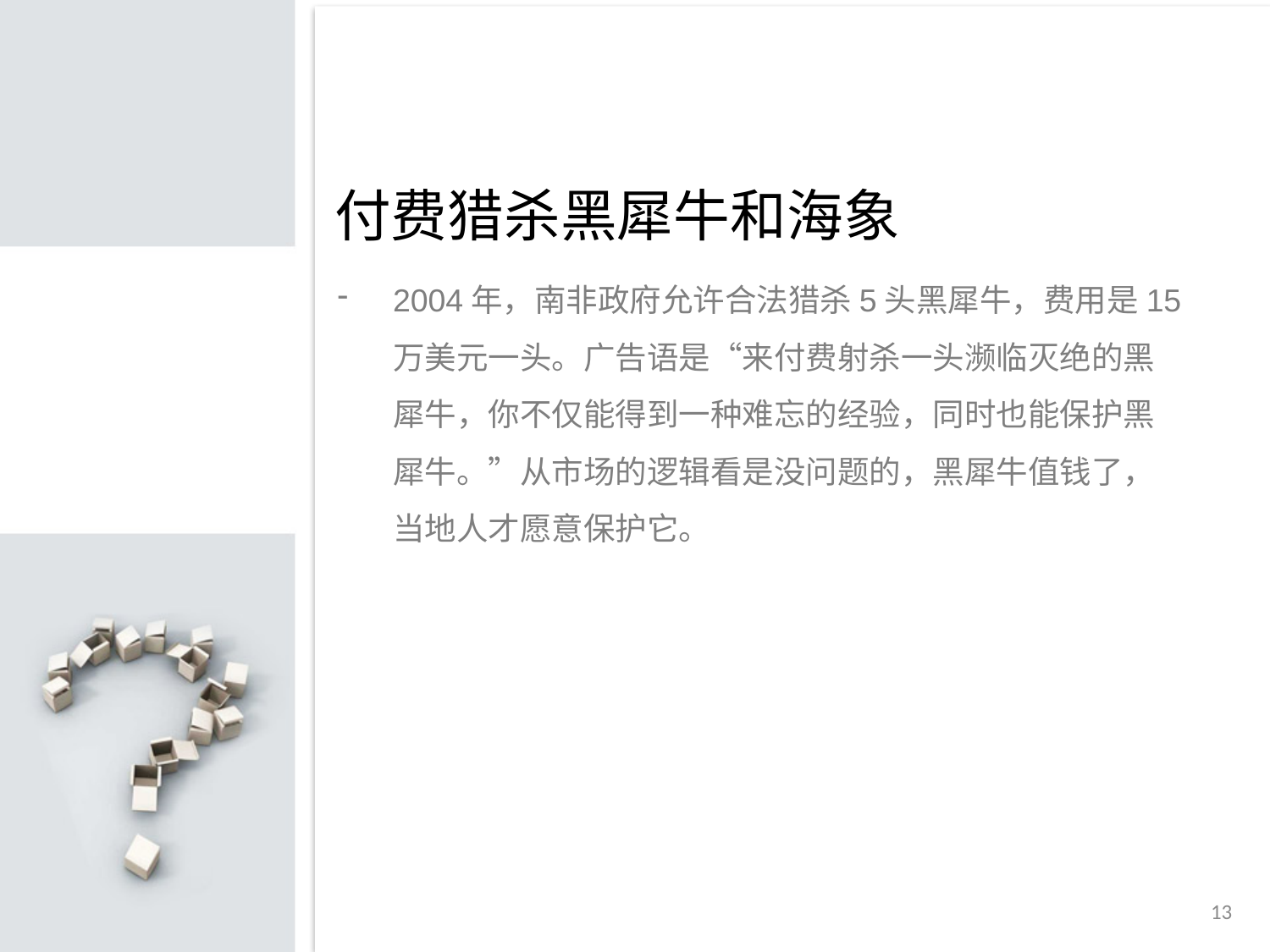

付费猎杀黑犀牛和海象
2004年，南非政府允许合法猎杀5头黑犀牛，费用是15万美元一头。广告语是“来付费射杀一头濒临灭绝的黑犀牛，你不仅能得到一种难忘的经验，同时也能保护黑犀牛。”从市场的逻辑看是没问题的，黑犀牛值钱了，当地人才愿意保护它。
13